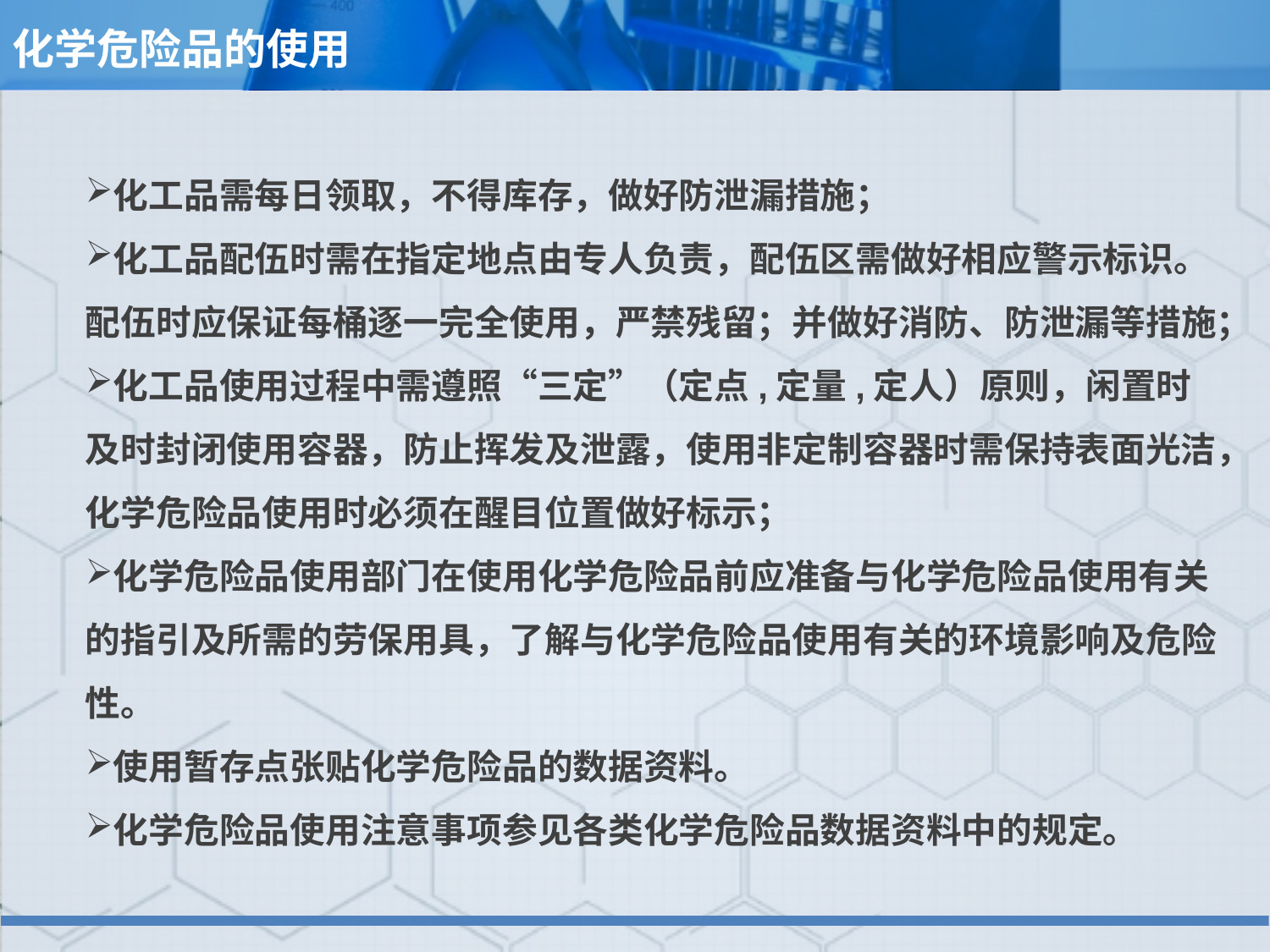

化学危险品的使用
化工品需每日领取，不得库存，做好防泄漏措施；
化工品配伍时需在指定地点由专人负责，配伍区需做好相应警示标识。配伍时应保证每桶逐一完全使用，严禁残留；并做好消防、防泄漏等措施；
化工品使用过程中需遵照“三定”（定点,定量,定人）原则，闲置时及时封闭使用容器，防止挥发及泄露，使用非定制容器时需保持表面光洁，化学危险品使用时必须在醒目位置做好标示；
化学危险品使用部门在使用化学危险品前应准备与化学危险品使用有关的指引及所需的劳保用具，了解与化学危险品使用有关的环境影响及危险性。
使用暂存点张贴化学危险品的数据资料。
化学危险品使用注意事项参见各类化学危险品数据资料中的规定。